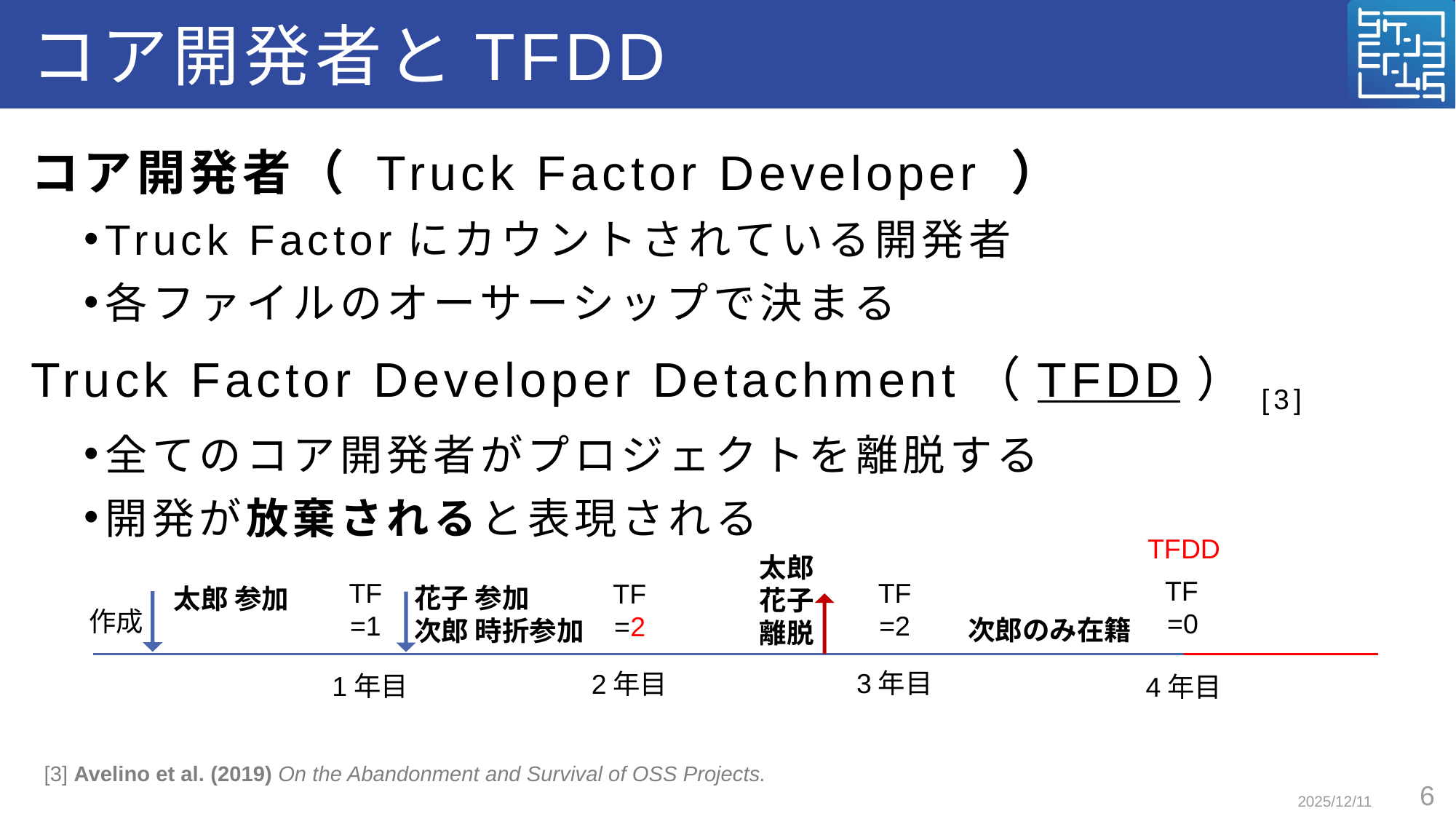

# コア開発者とTFDD
コア開発者（ Truck Factor Developer ）
Truck Factorにカウントされている開発者
各ファイルのオーサーシップで決まる
Truck Factor Developer Detachment（TFDD）[3]
全てのコア開発者がプロジェクトを離脱する
開発が放棄されると表現される
TFDD
太郎
花子
離脱

TF
=0
TF
=1
TF
=2
TF
=2
花子 参加
次郎 時折参加

太郎 参加

作成
3年目
2年目
1年目
4年目
次郎のみ在籍
[3] Avelino et al. (2019) On the Abandonment and Survival of OSS Projects.
6
2025/12/11